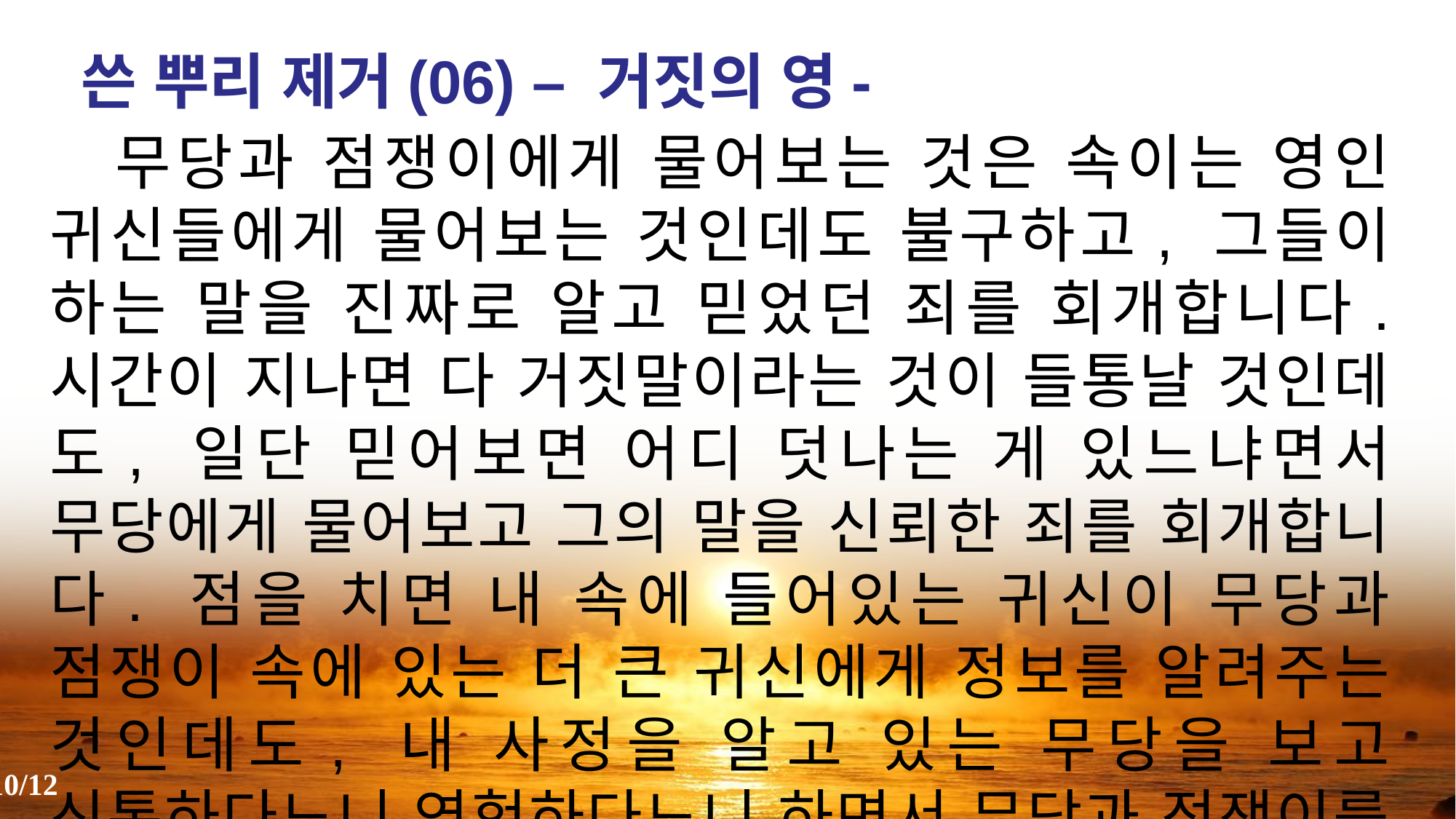

쓴 뿌리 제거(06) – 거짓의 영-
  무당과 점쟁이에게 물어보는 것은 속이는 영인 귀신들에게 물어보는 것인데도 불구하고, 그들이 하는 말을 진짜로 알고 믿었던 죄를 회개합니다. 시간이 지나면 다 거짓말이라는 것이 들통날 것인데도, 일단 믿어보면 어디 덧나는 게 있느냐면서 무당에게 물어보고 그의 말을 신뢰한 죄를 회개합니다. 점을 치면 내 속에 들어있는 귀신이 무당과 점쟁이 속에 있는 더 큰 귀신에게 정보를 알려주는 것인데도, 내 사정을 알고 있는 무당을 보고 신통하다느니 영험하다느니 하면서 무당과 점쟁이를 높이고 추앙했던 죄를 회개합니다.